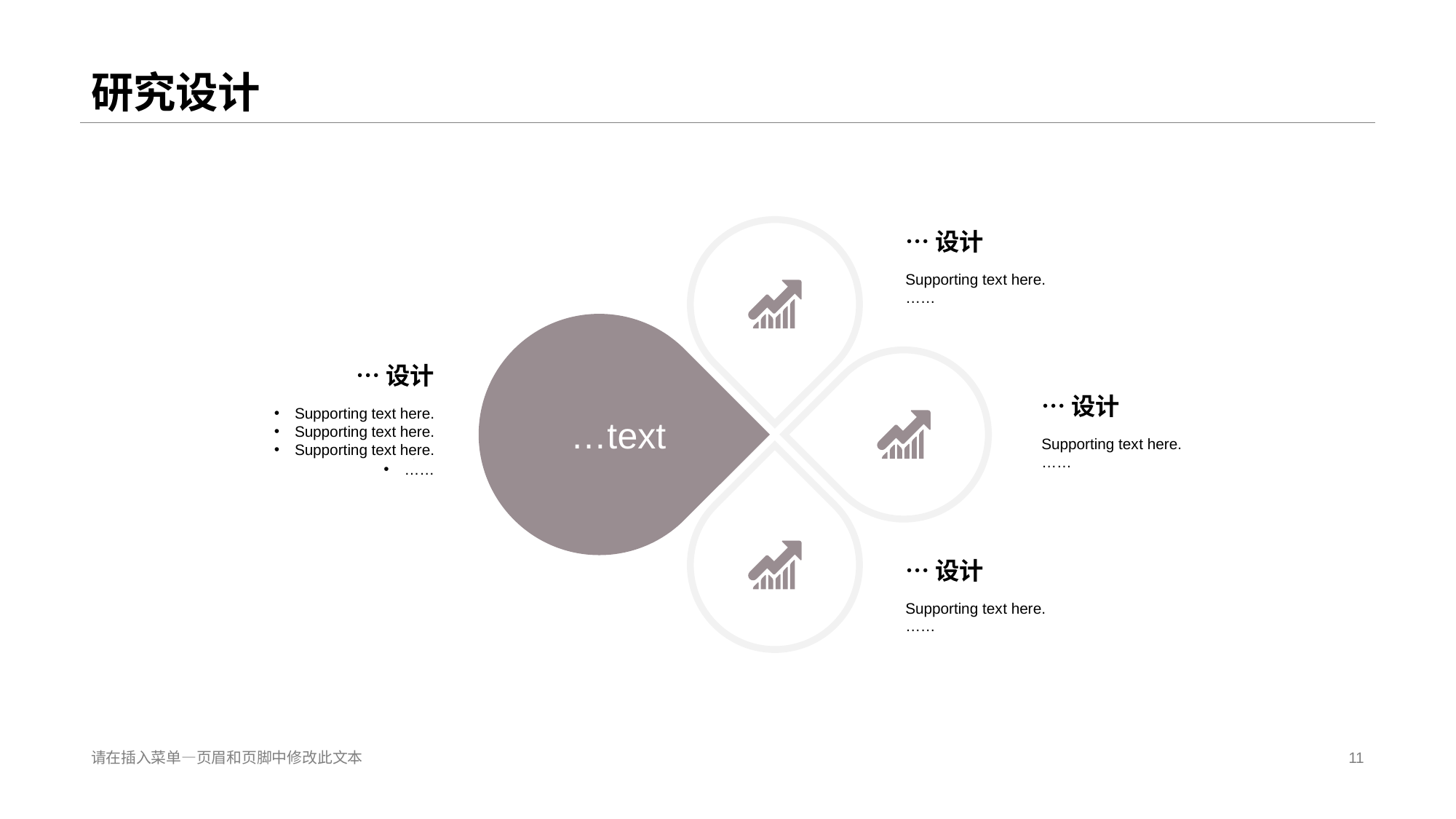

# 研究设计
…设计

Supporting tex t here.
……

…t ext

…设计
…设计
Supporting text here.
Supporting text here.
Supporting text here.

……

Supporting tex t here.
……

…设计
Supporting tex t here.
……
请在插入菜单—页眉和页脚中修改此文本
11